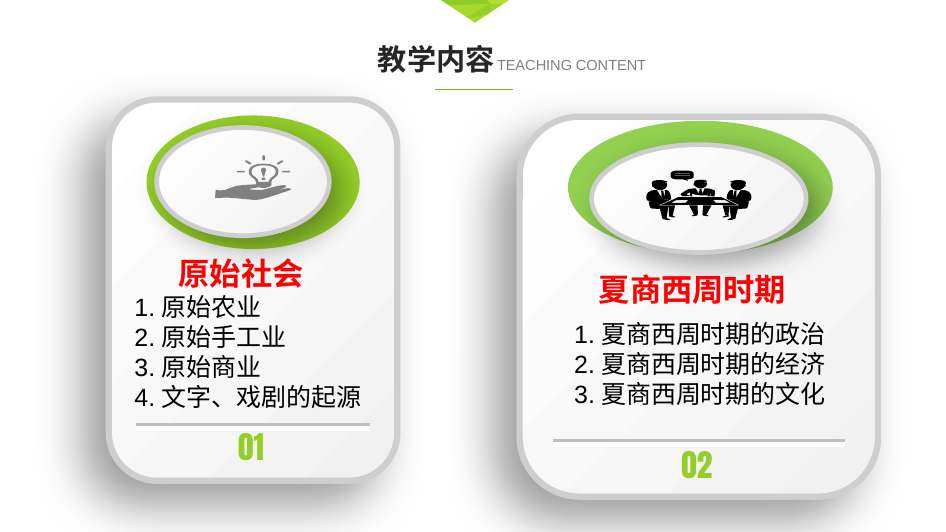

教学内容
TEACHING CONTENT

原始社会
01

夏商西周时期
02
1.原始农业
2.原始手工业
3.原始商业
4.文字、戏剧的起源
1.夏商西周时期的政治
2.夏商西周时期的经济
3.夏商西周时期的文化